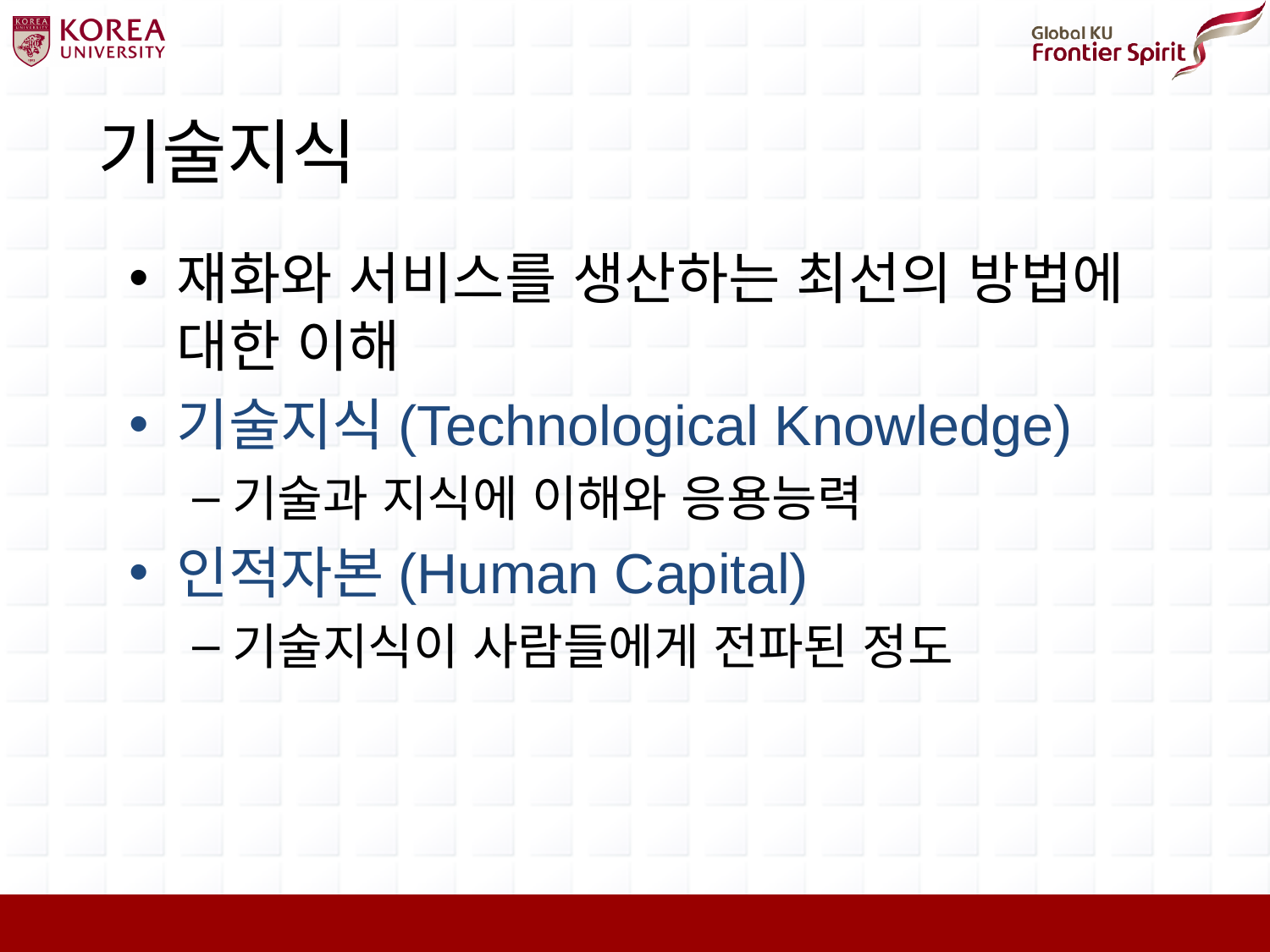

# 기술지식
재화와 서비스를 생산하는 최선의 방법에 대한 이해
기술지식(Technological Knowledge)
기술과 지식에 이해와 응용능력
인적자본(Human Capital)
기술지식이 사람들에게 전파된 정도